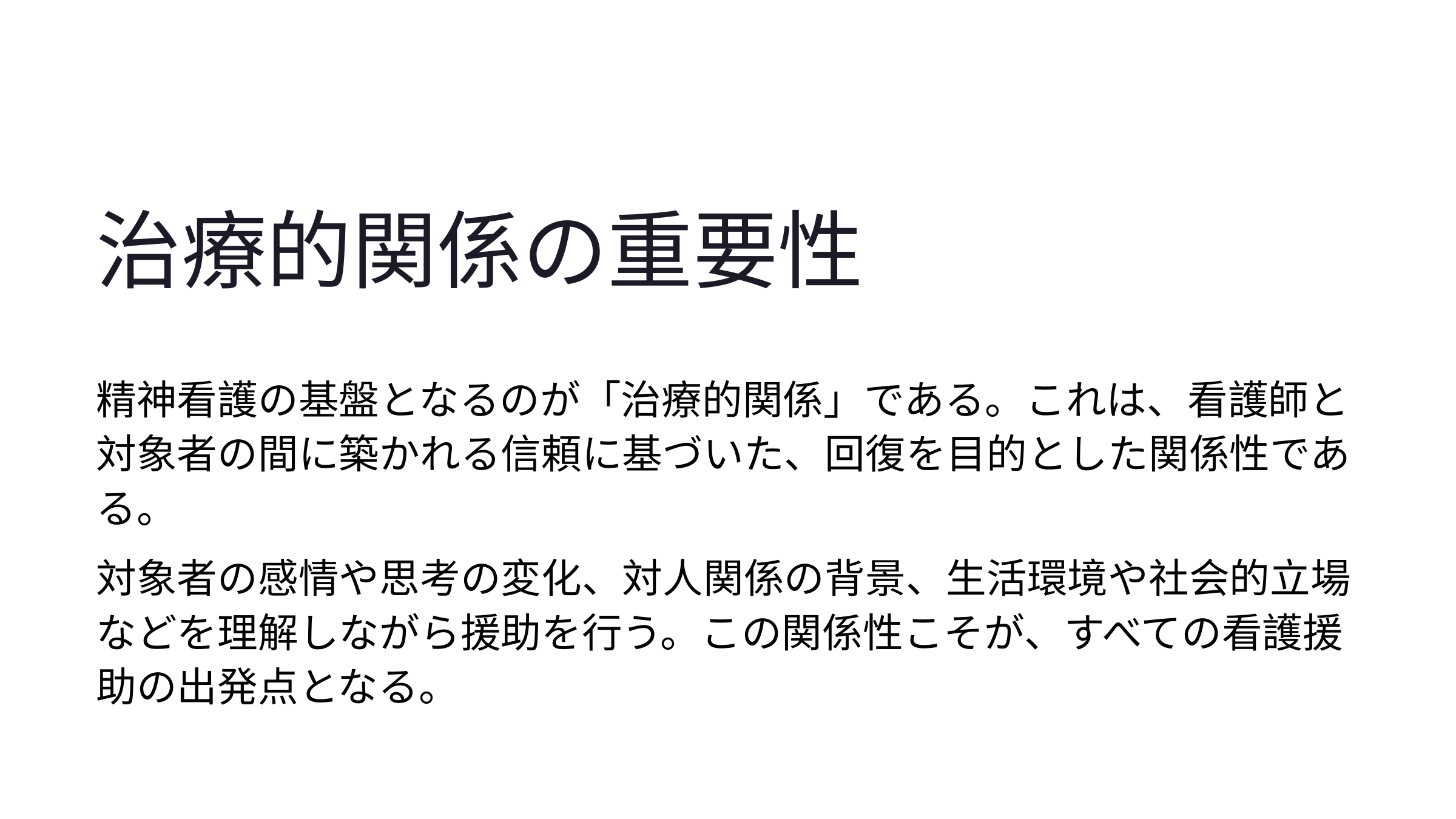

治療的関係の重要性
精神看護の基盤となるのが「治療的関係」である。これは、看護師と対象者の間に築かれる信頼に基づいた、回復を目的とした関係性である。
対象者の感情や思考の変化、対人関係の背景、生活環境や社会的立場などを理解しながら援助を行う。この関係性こそが、すべての看護援助の出発点となる。